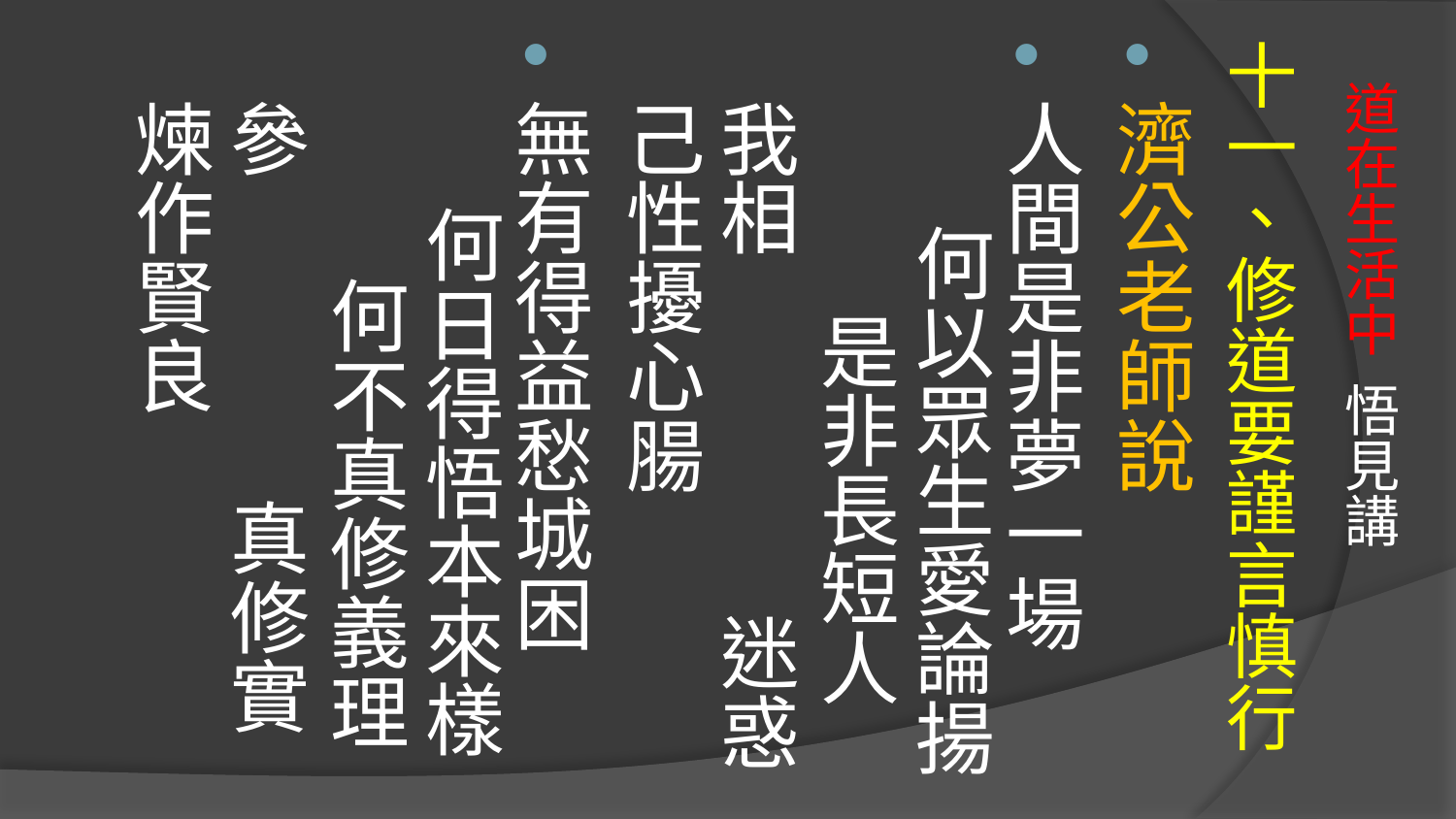

十一、修道要謹言慎行
濟公老師說
人間是非夢一場               何以眾生愛論揚             是非長短人我相                    迷惑己性擾心腸
無有得益愁城困              何日得悟本來樣            何不真修義理參                  真修實煉作賢良

# 道在生活中  悟見講